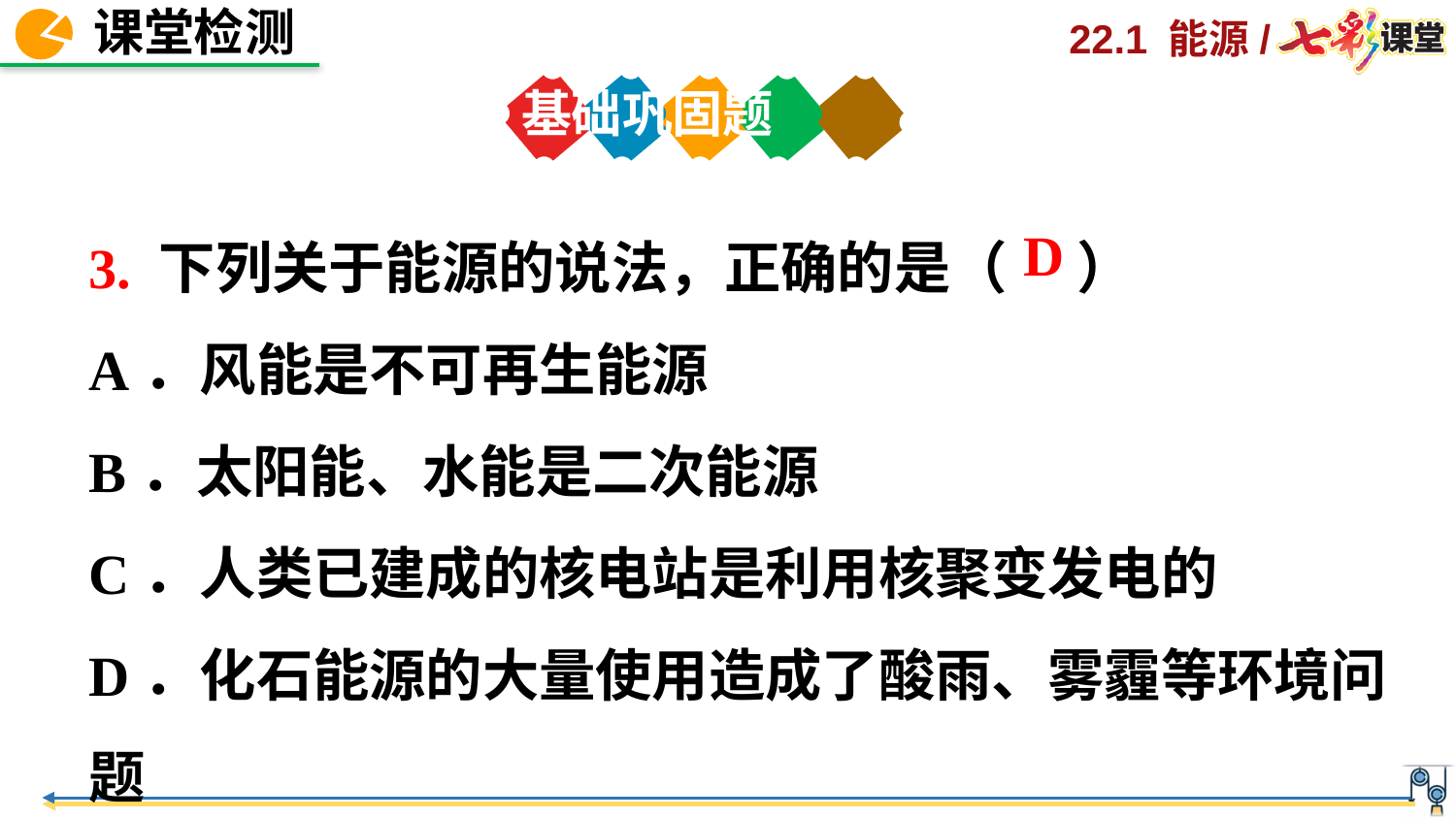

基础巩固题

3. 下列关于能源的说法，正确的是（ 　）
A．风能是不可再生能源
B．太阳能、水能是二次能源
C．人类已建成的核电站是利用核聚变发电的
D．化石能源的大量使用造成了酸雨、雾霾等环境问题
D